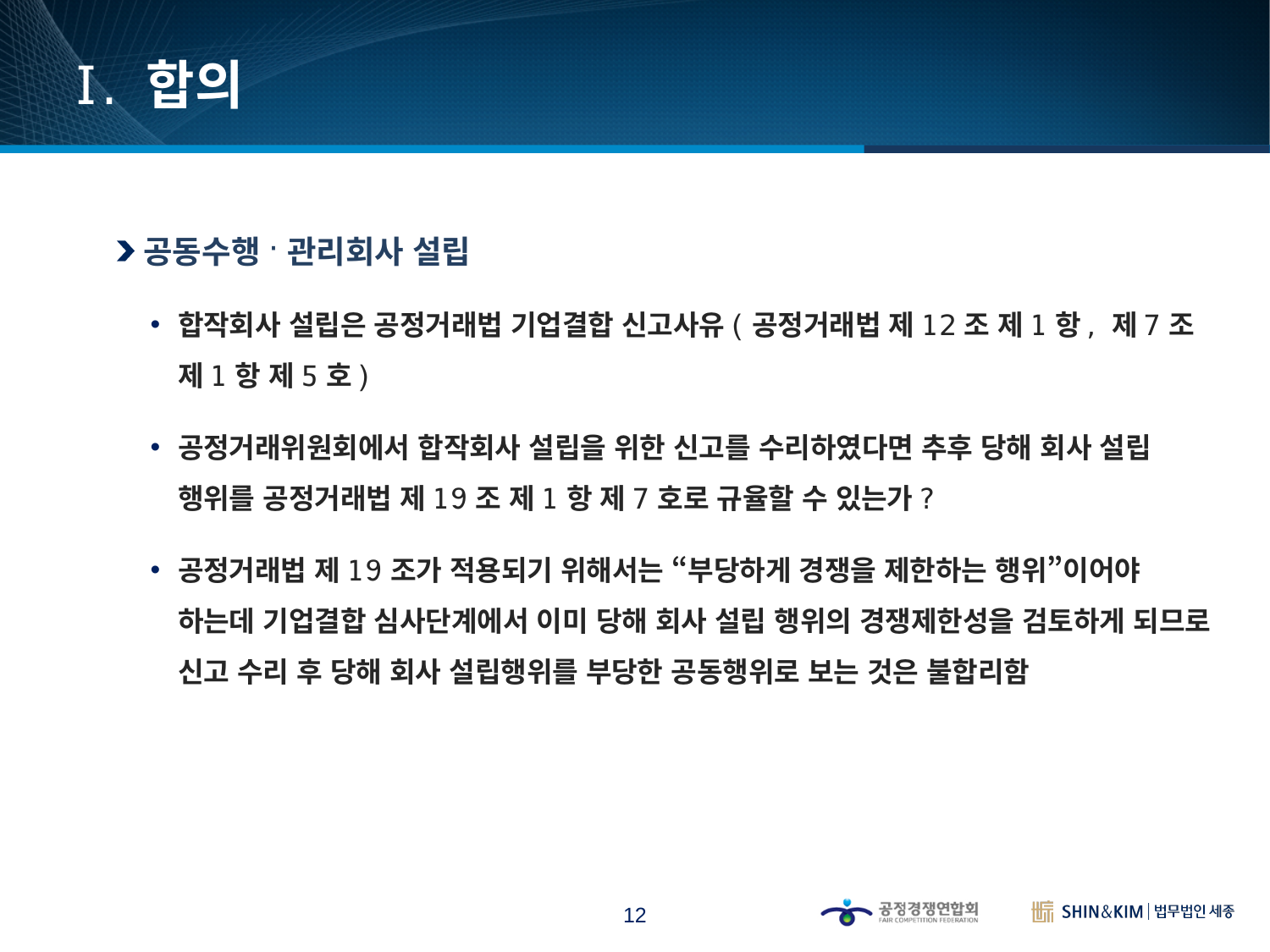

# I. 합의
공동수행·관리회사 설립
합작회사 설립은 공정거래법 기업결합 신고사유(공정거래법 제12조 제1항, 제7조 제1항 제5호)
공정거래위원회에서 합작회사 설립을 위한 신고를 수리하였다면 추후 당해 회사 설립 행위를 공정거래법 제19조 제1항 제7호로 규율할 수 있는가?
공정거래법 제19조가 적용되기 위해서는 “부당하게 경쟁을 제한하는 행위”이어야 하는데 기업결합 심사단계에서 이미 당해 회사 설립 행위의 경쟁제한성을 검토하게 되므로 신고 수리 후 당해 회사 설립행위를 부당한 공동행위로 보는 것은 불합리함

12